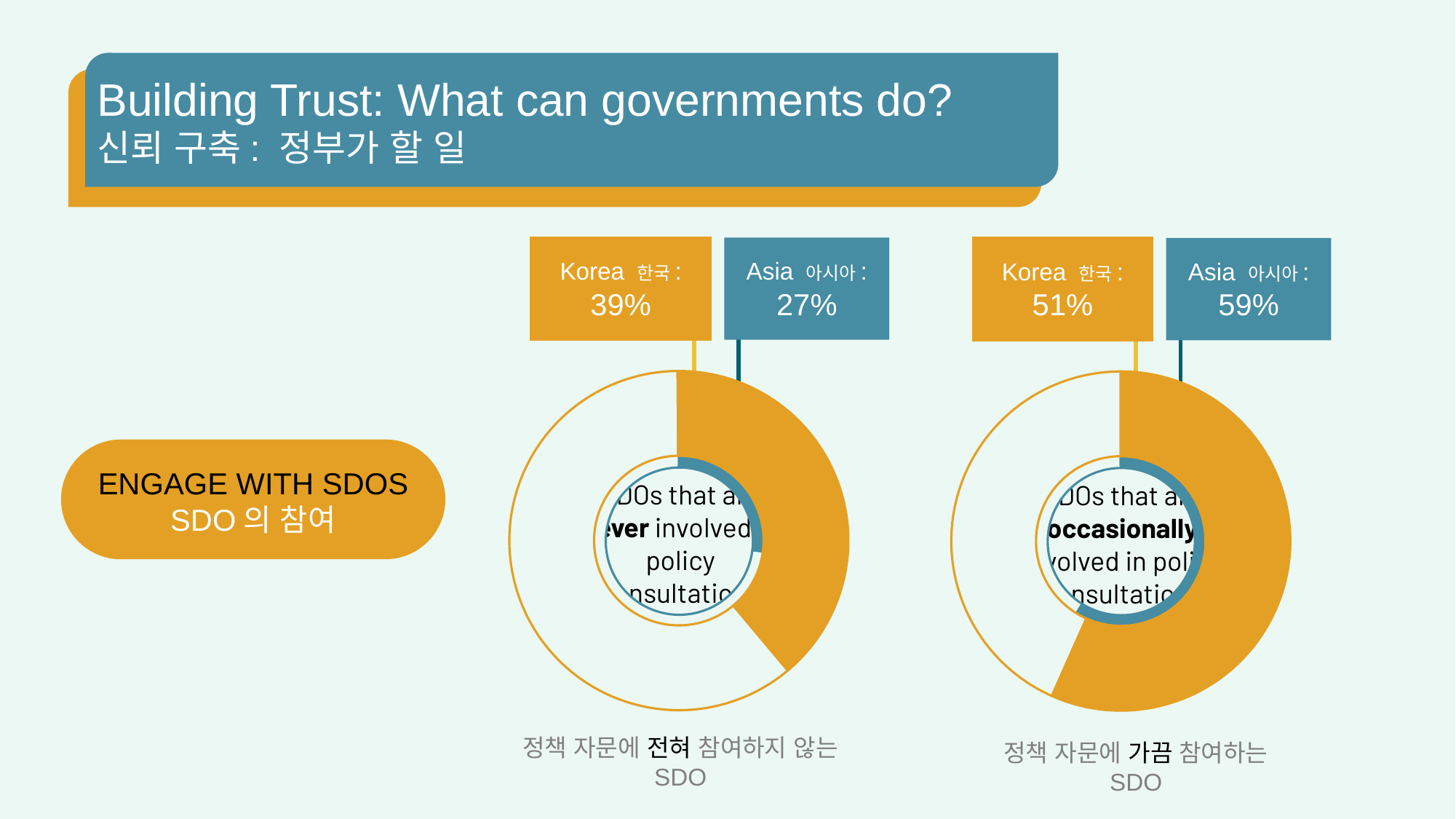

Building Trust: What can governments do?
신뢰 구축: 정부가 할 일

Korea 한국: 39%
Asia 아시아:
27%

### Chart

| Category | Sales |
|---|---|
| 1st Qtr | 61.0 |
| 2nd Qtr | 39.0 |

### Chart

| Category | Sales |
|---|---|
| 1st Qtr | 73.0 |
| 2nd Qtr | 27.0 |
SDOs that are never involved in policy consultations
Korea 한국: 51%
Asia 아시아:
59%

### Chart

| Category | Sales |
|---|---|
| 1st Qtr | 39.0 |
| 2nd Qtr | 51.0 |

### Chart

| Category | Sales |
|---|---|
| 1st Qtr | 41.0 |
| 2nd Qtr | 59.0 |
SDOs that are occasionally involved in policy consultations

Engage with SDOS
SDO의 참여
정책 자문에 전혀 참여하지 않는 SDO
정책 자문에 가끔 참여하는
SDO